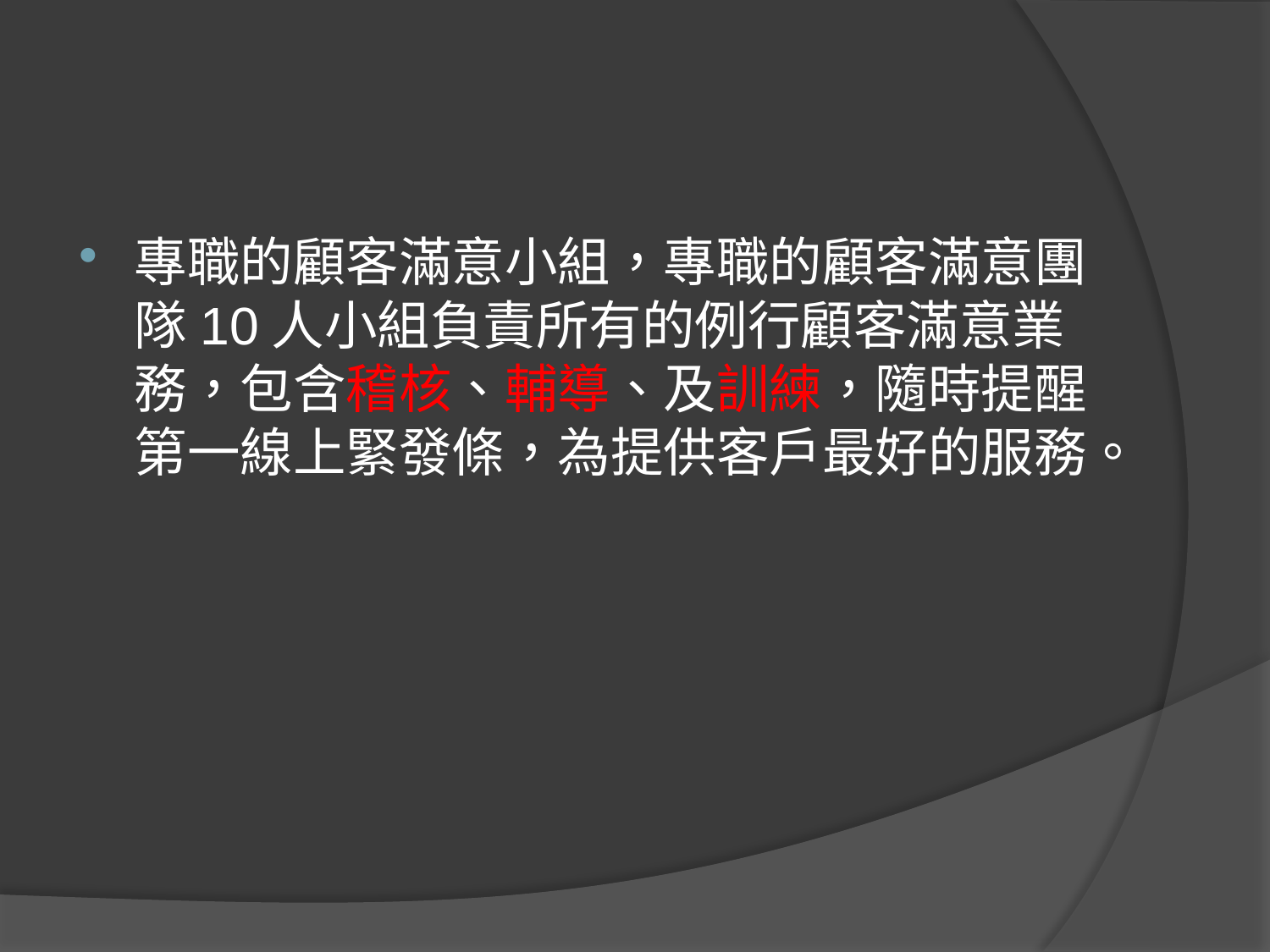

#
專職的顧客滿意小組，專職的顧客滿意團隊10人小組負責所有的例行顧客滿意業務，包含稽核、輔導、及訓練，隨時提醒第一線上緊發條，為提供客戶最好的服務。